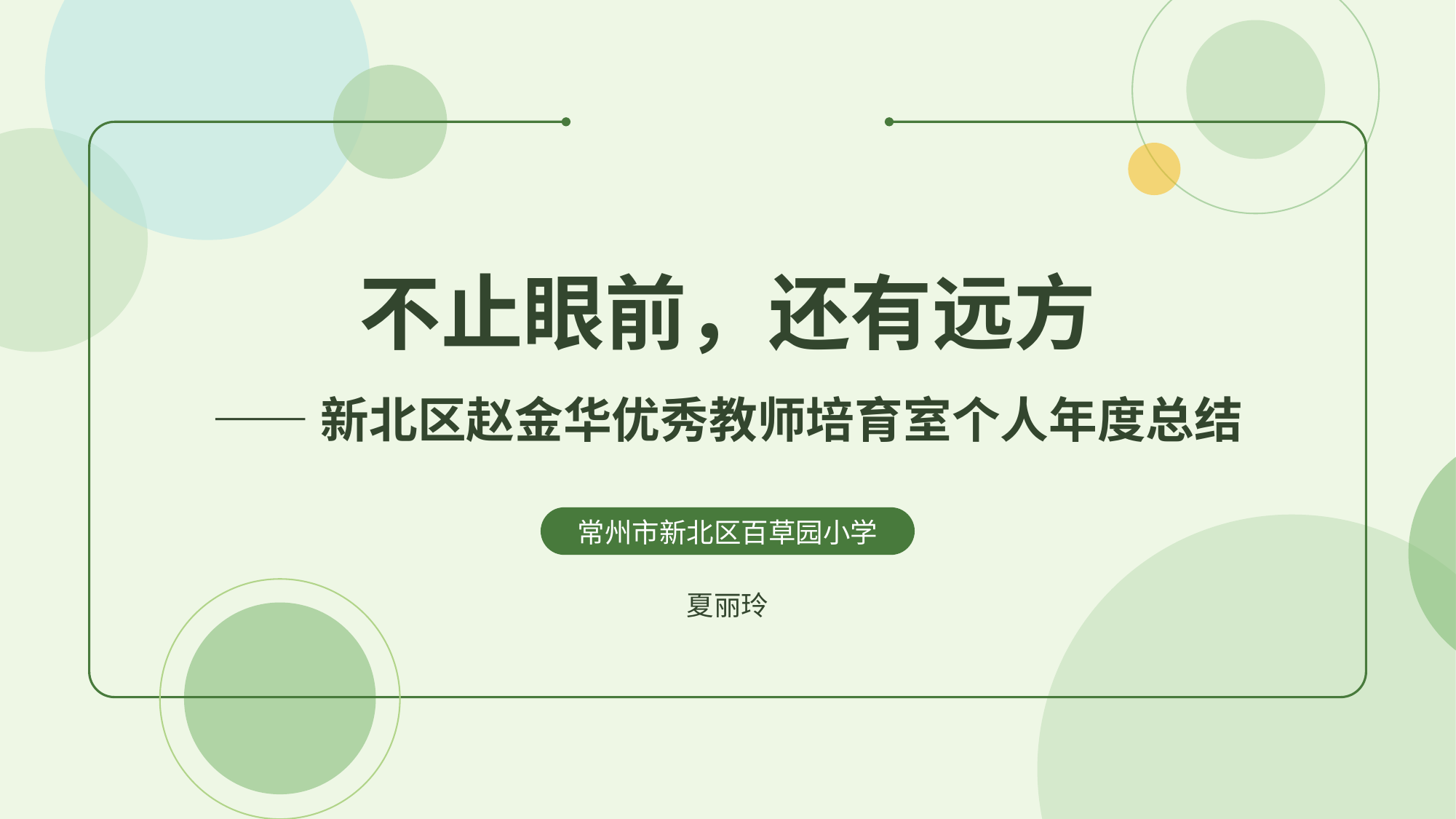

不止眼前，还有远方
——新北区赵金华优秀教师培育室个人年度总结

常州市新北区百草园小学
夏丽玲